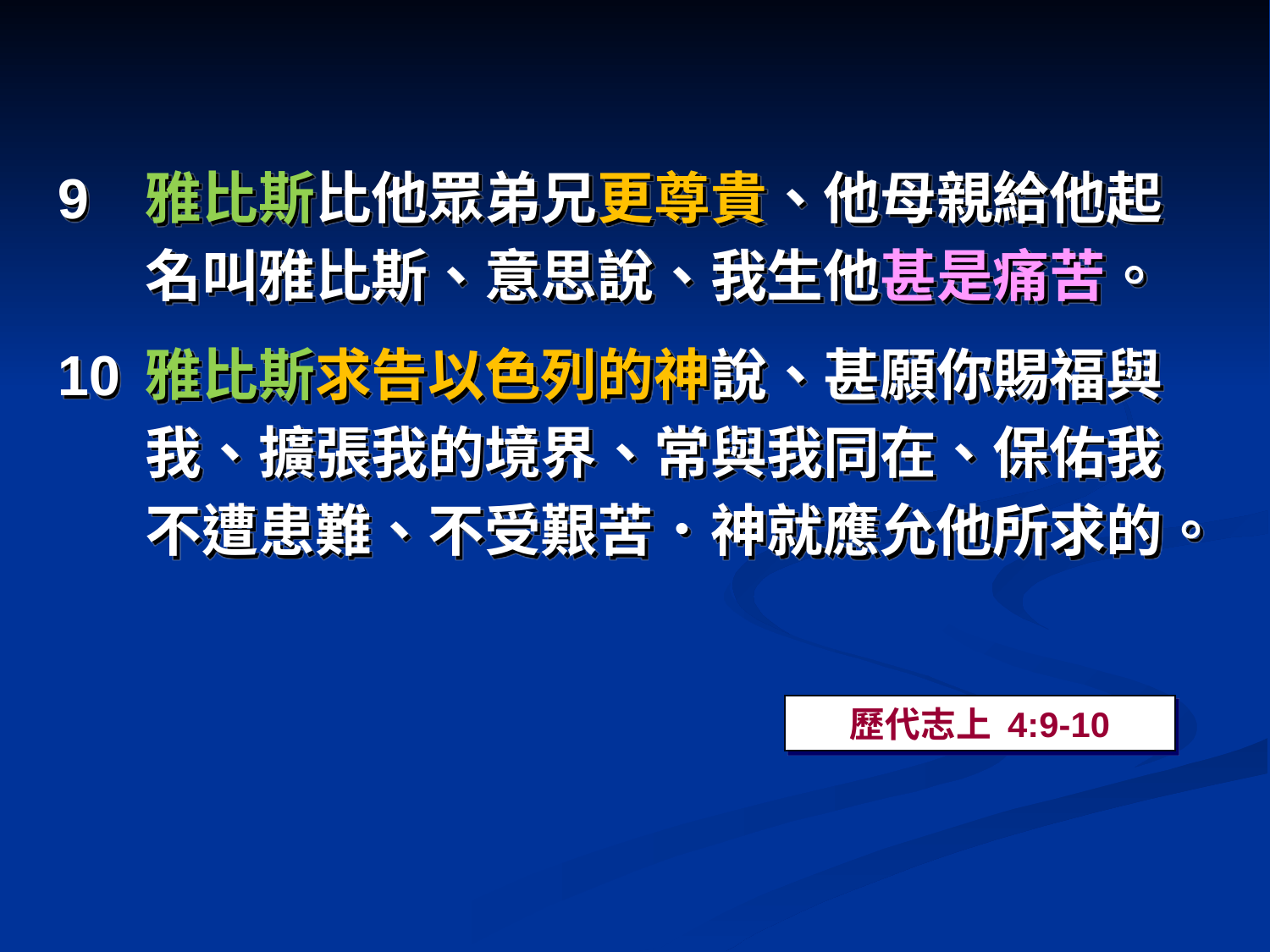

9	雅比斯比他眾弟兄更尊貴、他母親給他起名叫雅比斯、意思說、我生他甚是痛苦。
10	雅比斯求告以色列的神說、甚願你賜福與我、擴張我的境界、常與我同在、保佑我不遭患難、不受艱苦．神就應允他所求的。
歷代志上 4:9-10